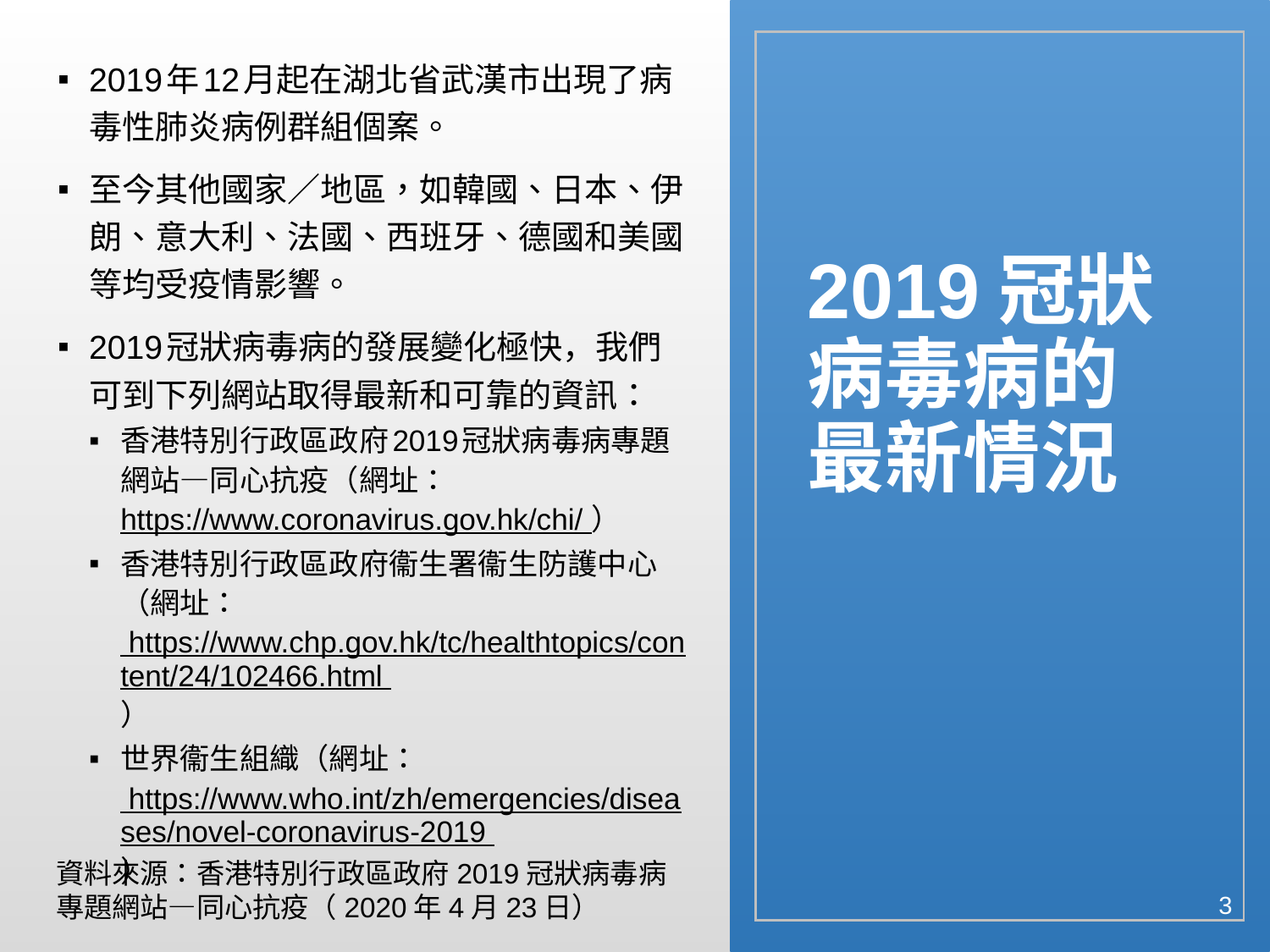

2019年12月起在湖北省武漢市出現了病毒性肺炎病例群組個案。
至今其他國家／地區，如韓國、日本、伊朗、意大利、法國、西班牙、德國和美國等均受疫情影響。
2019冠狀病毒病的發展變化極快，我們可到下列網站取得最新和可靠的資訊：
香港特別行政區政府2019冠狀病毒病專題網站—同心抗疫（網址：https://www.coronavirus.gov.hk/chi/ ）
香港特別行政區政府衞生署衞生防護中心（網址： https://www.chp.gov.hk/tc/healthtopics/content/24/102466.html ）
世界衞生組織（網址： https://www.who.int/zh/emergencies/diseases/novel-coronavirus-2019 ）
# 2019冠狀病毒病的最新情況
資料來源：香港特別行政區政府2019冠狀病毒病
專題網站—同心抗疫（2020年4月23日）
3